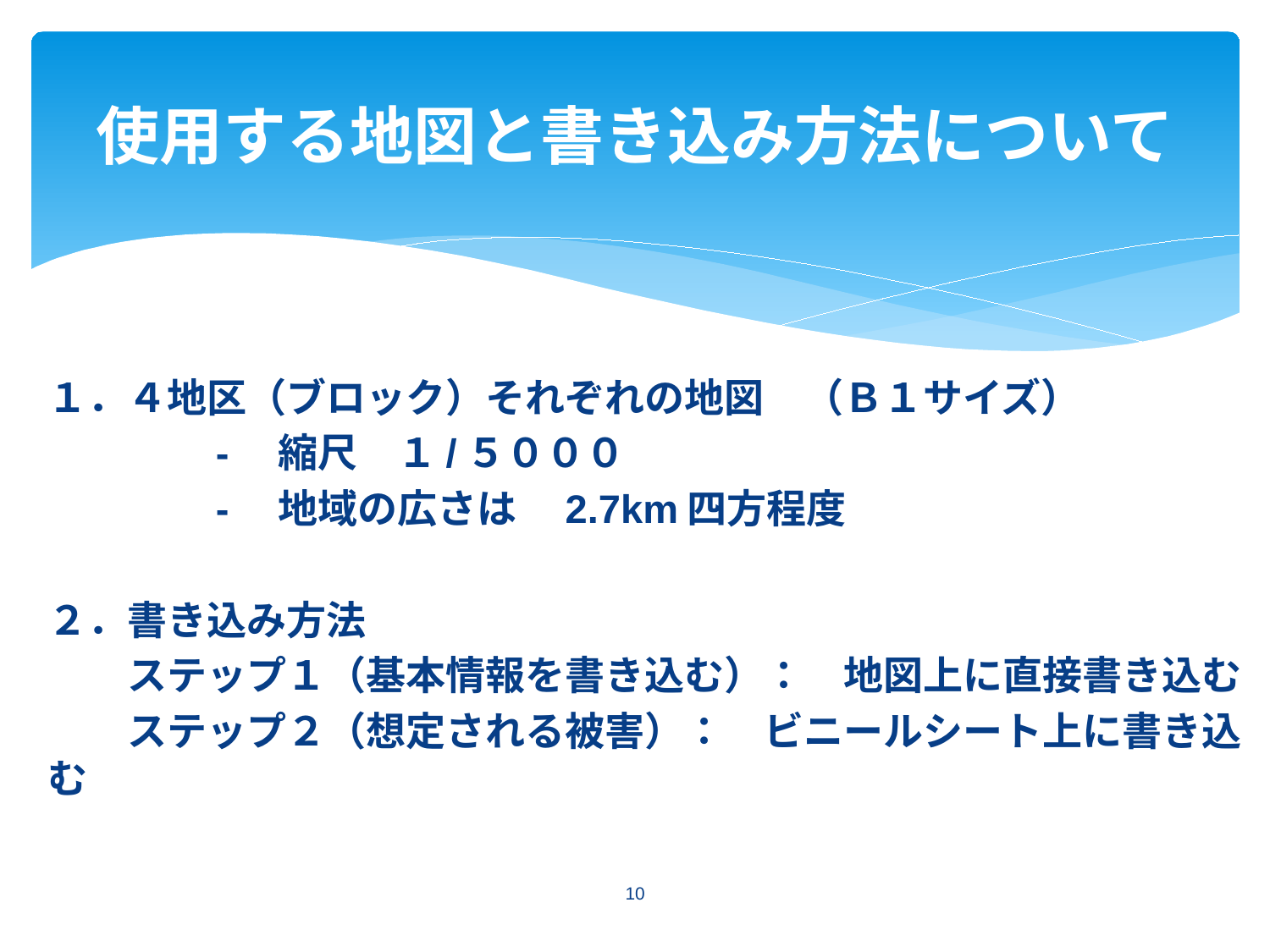

# 使用する地図と書き込み方法について
１．４地区（ブロック）それぞれの地図　（Ｂ１サイズ）
　　　　-　縮尺　１/５０００
　　　　-　地域の広さは　2.7km四方程度

２．書き込み方法
　　ステップ１（基本情報を書き込む）：　地図上に直接書き込む
　　ステップ２（想定される被害）：　ビニールシート上に書き込む
10